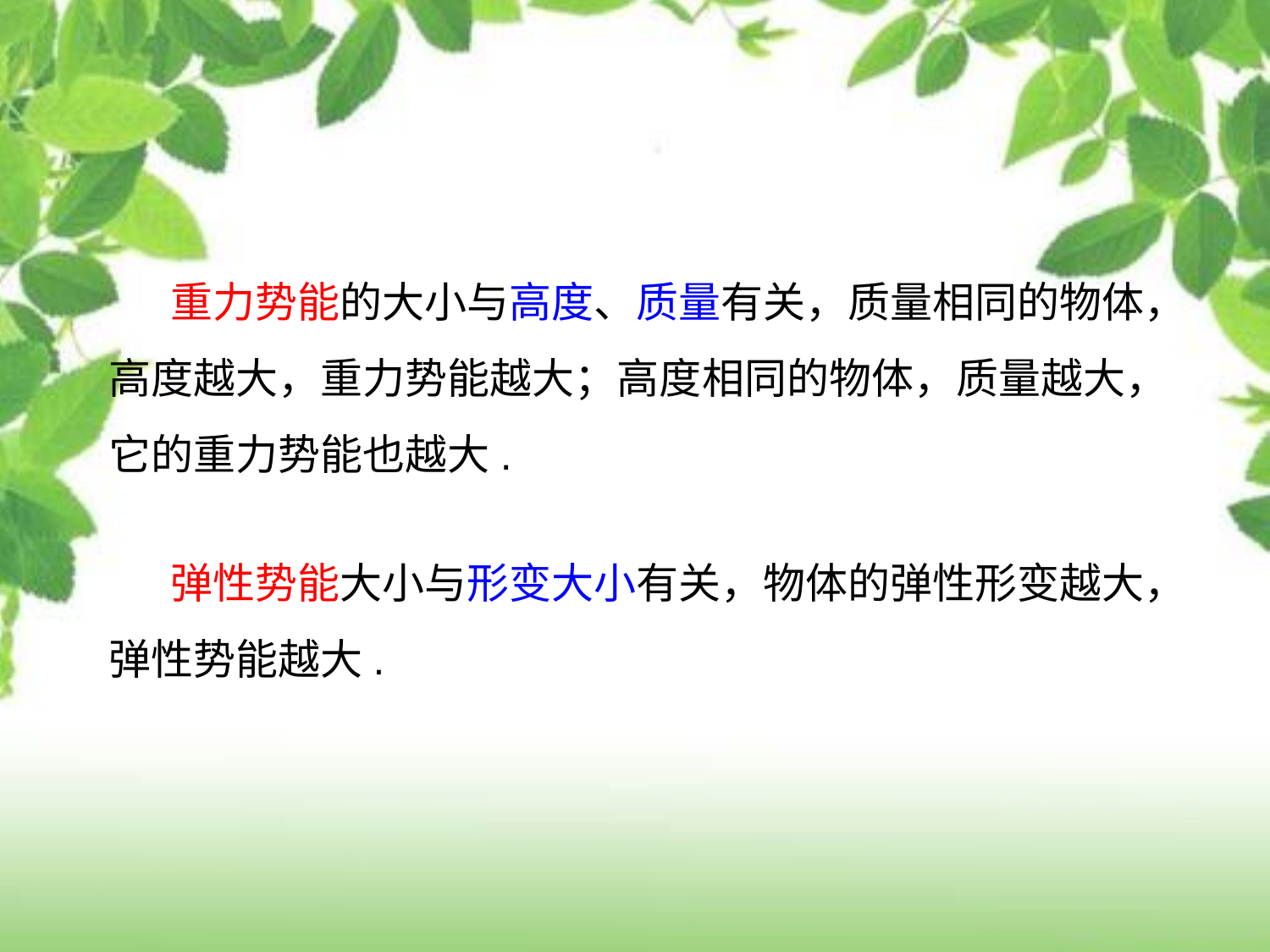

重力势能的大小与高度、质量有关，质量相同的物体，高度越大，重力势能越大；高度相同的物体，质量越大，它的重力势能也越大.
　  弹性势能大小与形变大小有关，物体的弹性形变越大，弹性势能越大.